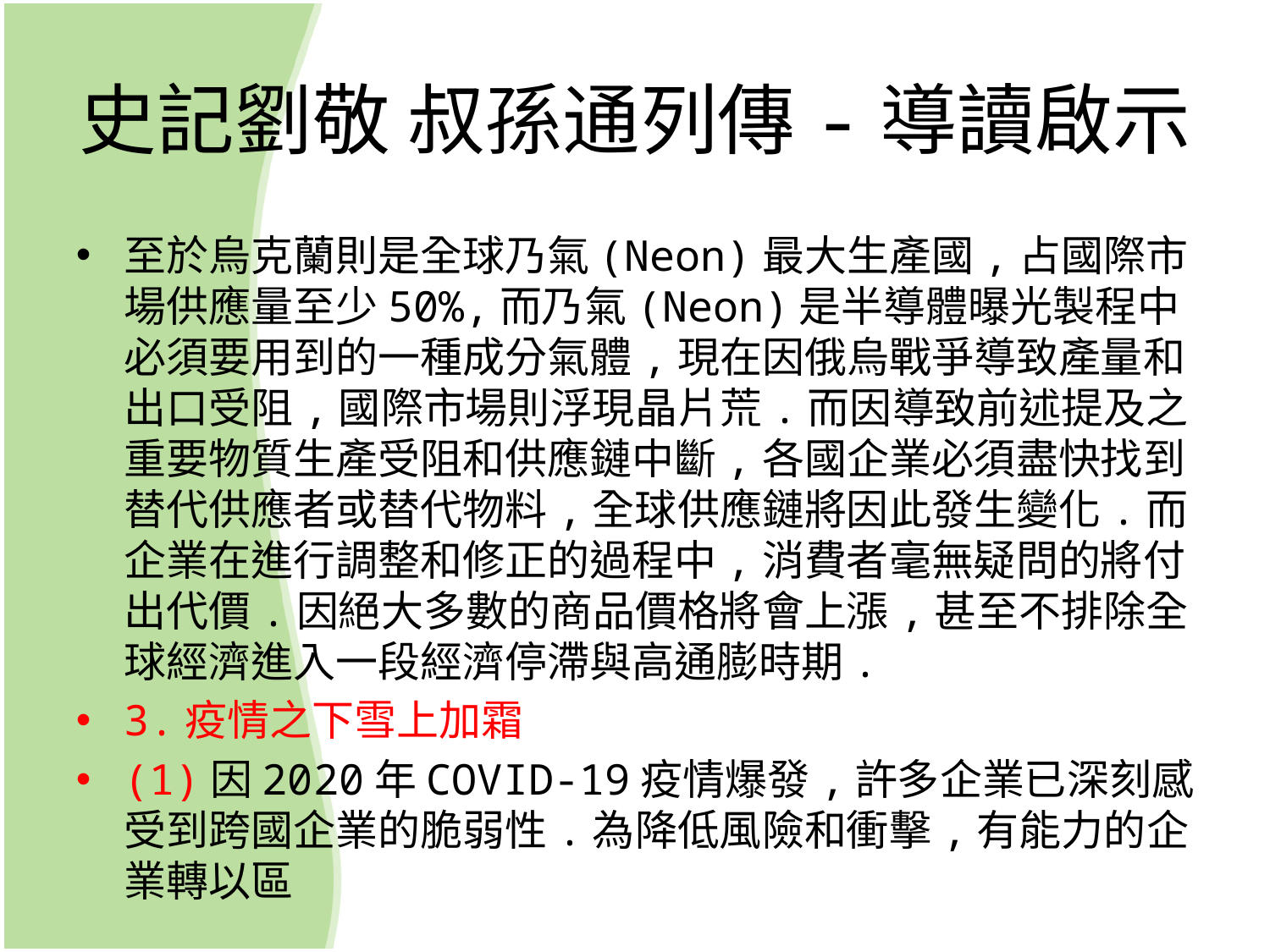

# 史記劉敬 叔孫通列傳-導讀啟示
至於烏克蘭則是全球乃氣(Neon)最大生產國,占國際市場供應量至少50%,而乃氣(Neon)是半導體曝光製程中必須要用到的一種成分氣體,現在因俄烏戰爭導致產量和出口受阻,國際市場則浮現晶片荒.而因導致前述提及之重要物質生產受阻和供應鏈中斷,各國企業必須盡快找到替代供應者或替代物料,全球供應鏈將因此發生變化.而企業在進行調整和修正的過程中,消費者毫無疑問的將付出代價.因絕大多數的商品價格將會上漲,甚至不排除全球經濟進入一段經濟停滯與高通膨時期.
3.疫情之下雪上加霜
(1)因2020年COVID-19疫情爆發,許多企業已深刻感受到跨國企業的脆弱性.為降低風險和衝擊,有能力的企業轉以區